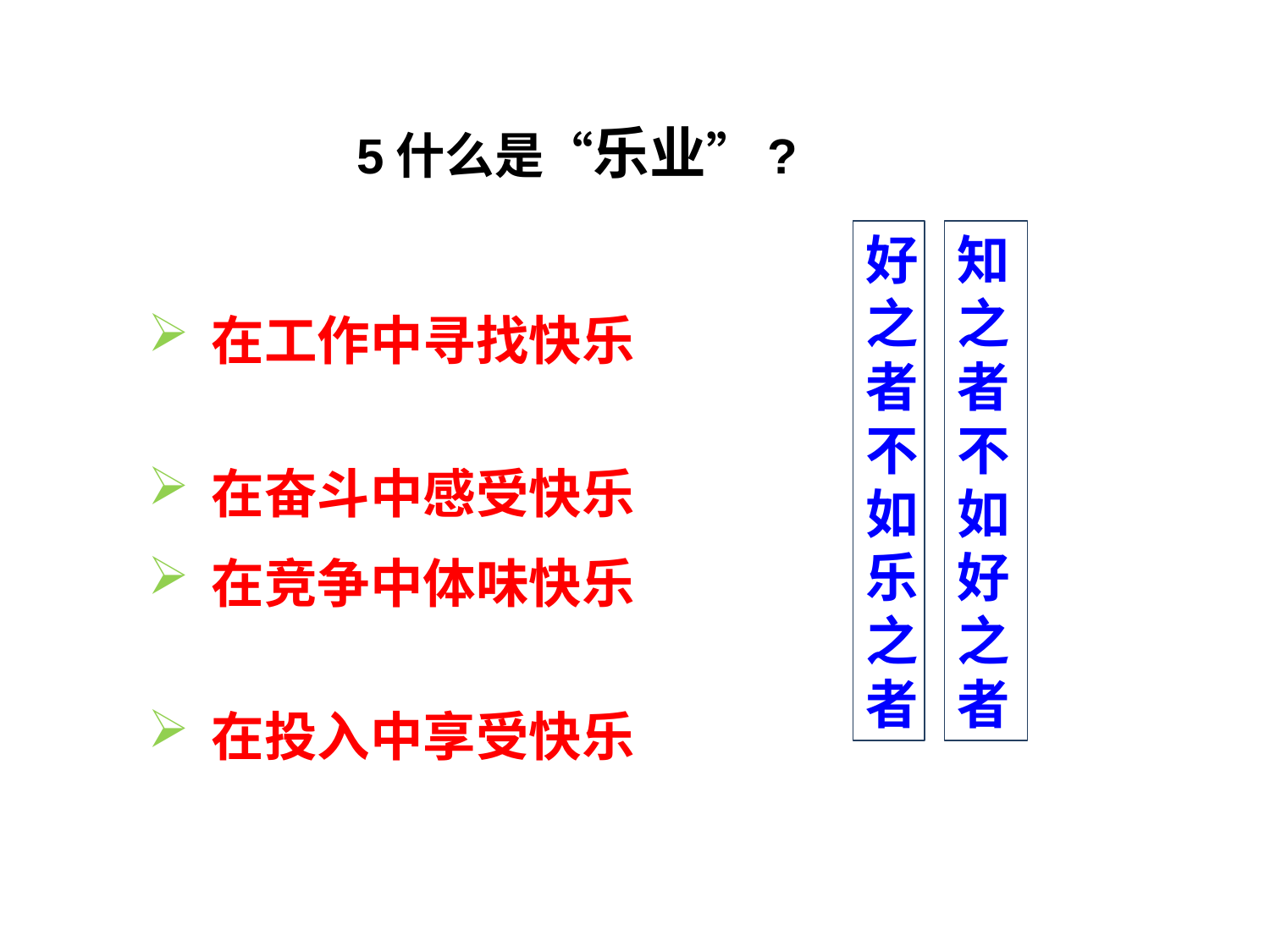

5什么是“乐业”?
好之者不如乐之者
知之者不如好之者
在工作中寻找快乐
在奋斗中感受快乐
在竞争中体味快乐
在投入中享受快乐